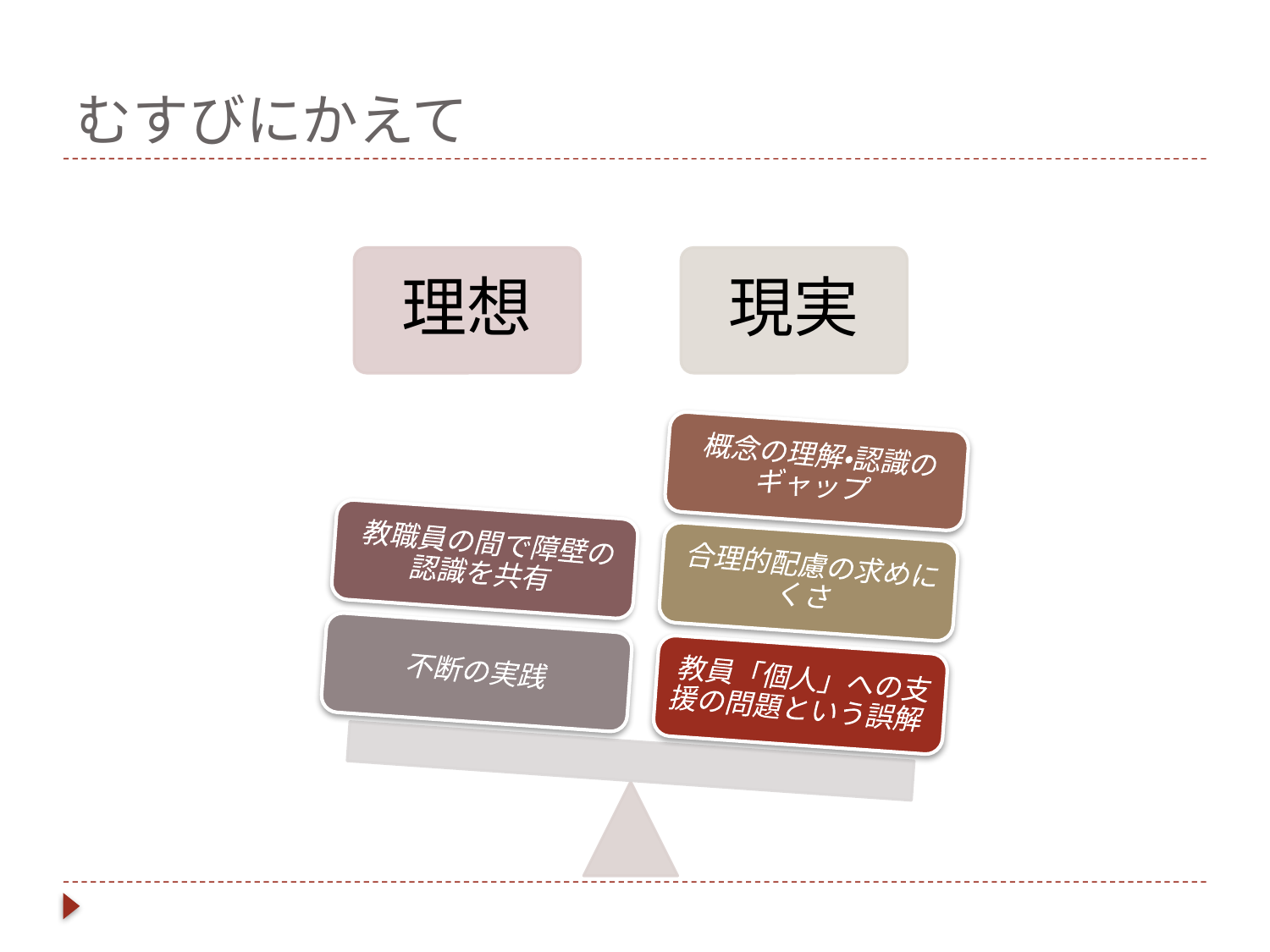

# むすびにかえて
理想
現実
教員「個人」への支援の問題という誤解
合理的配慮の求めにくさ
概念の理解・認識のギャップ
不断の実践
教職員の間で障壁の認識を共有